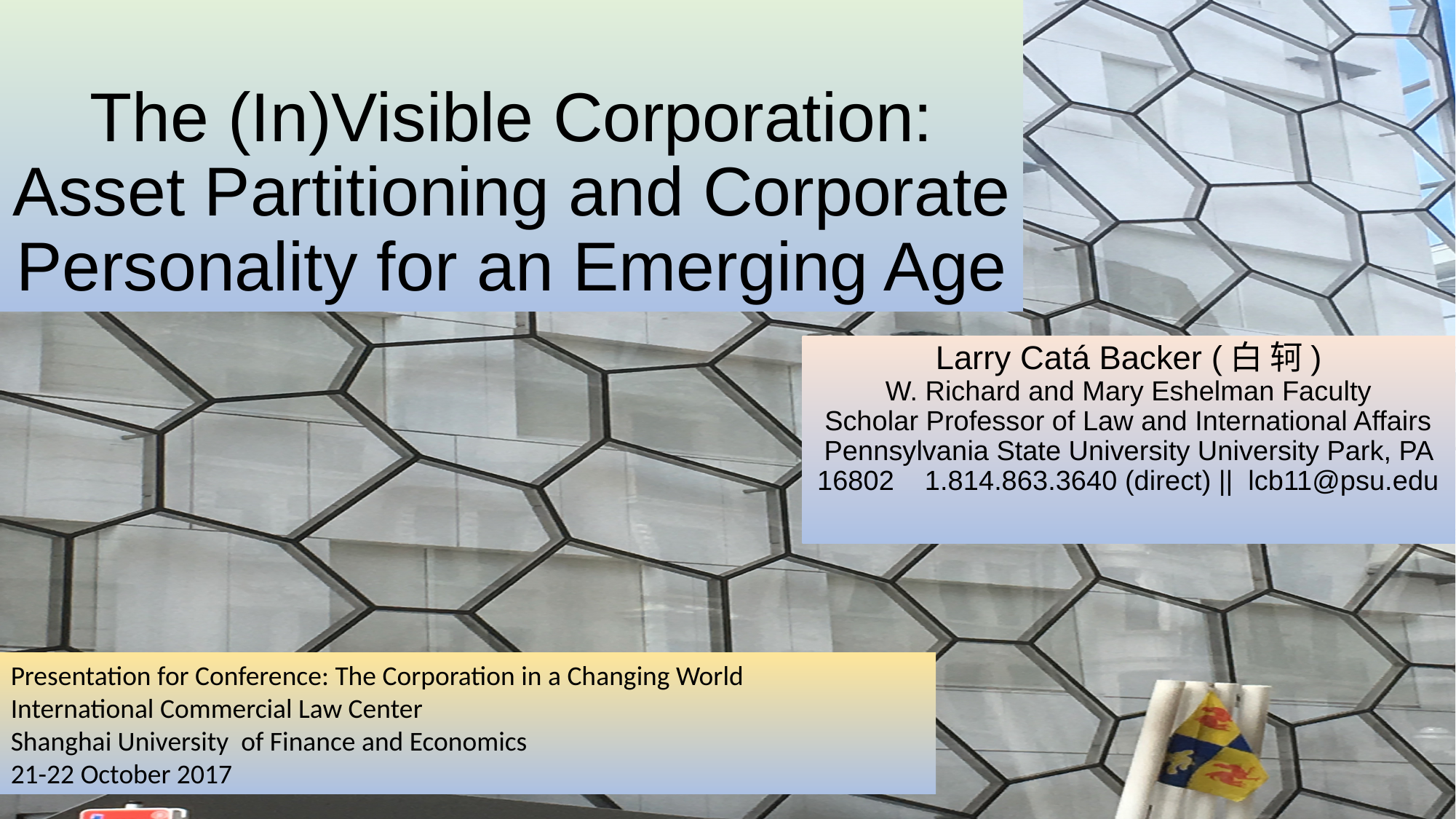

# The (In)Visible Corporation: Asset Partitioning and Corporate Personality for an Emerging Age
Larry Catá Backer (白 轲)
W. Richard and Mary Eshelman Faculty Scholar Professor of Law and International Affairs
Pennsylvania State University University Park, PA 16802    1.814.863.3640 (direct) ||  lcb11@psu.edu
Presentation for Conference: The Corporation in a Changing World
International Commercial Law Center
Shanghai University  of Finance and Economics
21-22 October 2017